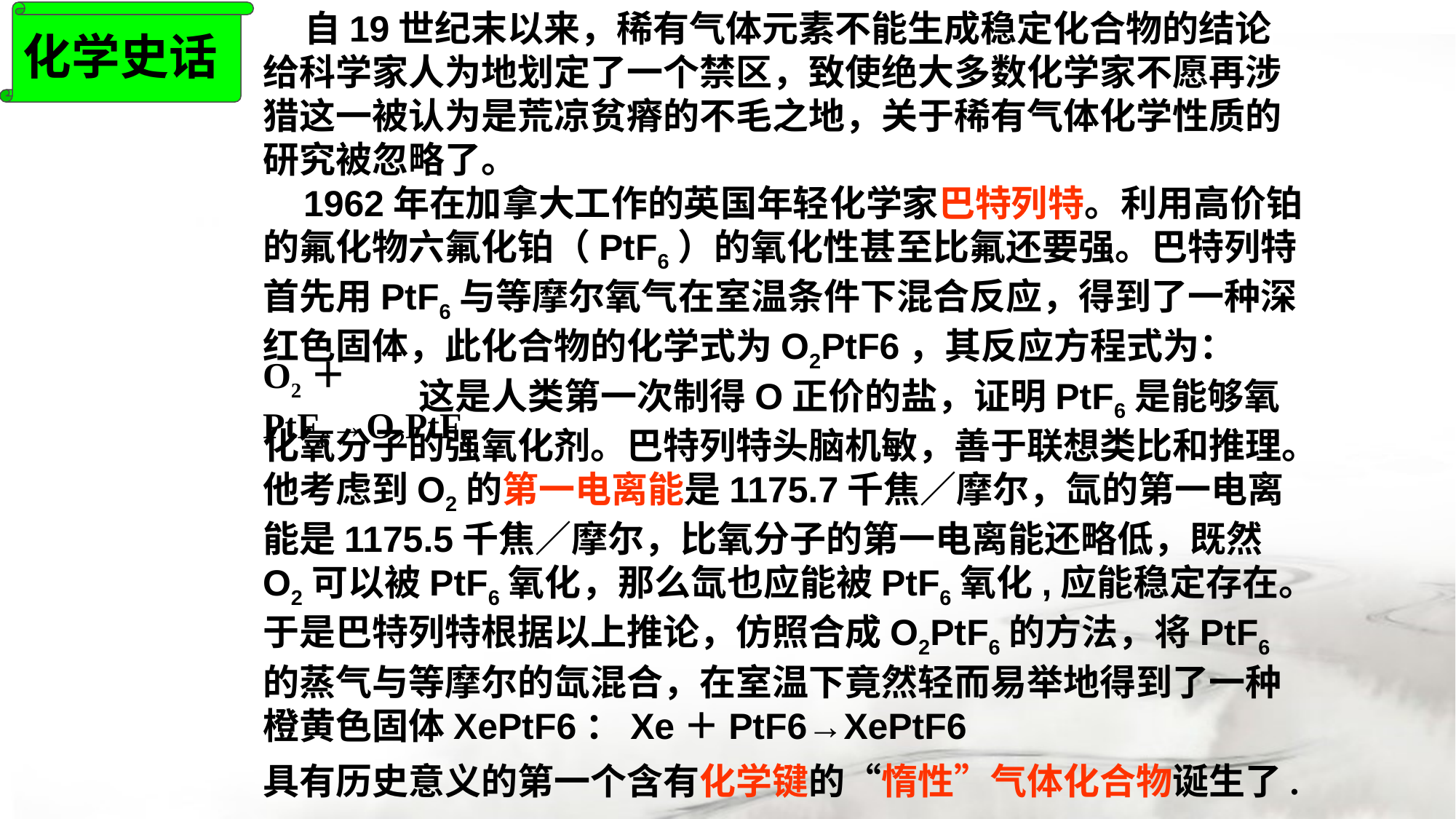

自19世纪末以来，稀有气体元素不能生成稳定化合物的结论给科学家人为地划定了一个禁区，致使绝大多数化学家不愿再涉猎这一被认为是荒凉贫瘠的不毛之地，关于稀有气体化学性质的研究被忽略了。
    1962年在加拿大工作的英国年轻化学家巴特列特。利用高价铂的氟化物六氟化铂（PtF6）的氧化性甚至比氟还要强。巴特列特首先用PtF6与等摩尔氧气在室温条件下混合反应，得到了一种深红色固体，此化合物的化学式为O2PtF6，其反应方程式为：
                  这是人类第一次制得O正价的盐，证明PtF6是能够氧化氧分子的强氧化剂。巴特列特头脑机敏，善于联想类比和推理。他考虑到O2的第一电离能是1175.7千焦／摩尔，氙的第一电离能是1175.5千焦／摩尔，比氧分子的第一电离能还略低，既然O2可以被PtF6氧化，那么氙也应能被PtF6氧化,应能稳定存在。于是巴特列特根据以上推论，仿照合成O2PtF6的方法，将PtF6的蒸气与等摩尔的氙混合，在室温下竟然轻而易举地得到了一种橙黄色固体XePtF6：Xe＋PtF6→XePtF6
具有历史意义的第一个含有化学键的“惰性”气体化合物诞生了.
化学史话
O2＋PtF6→O2PtF6